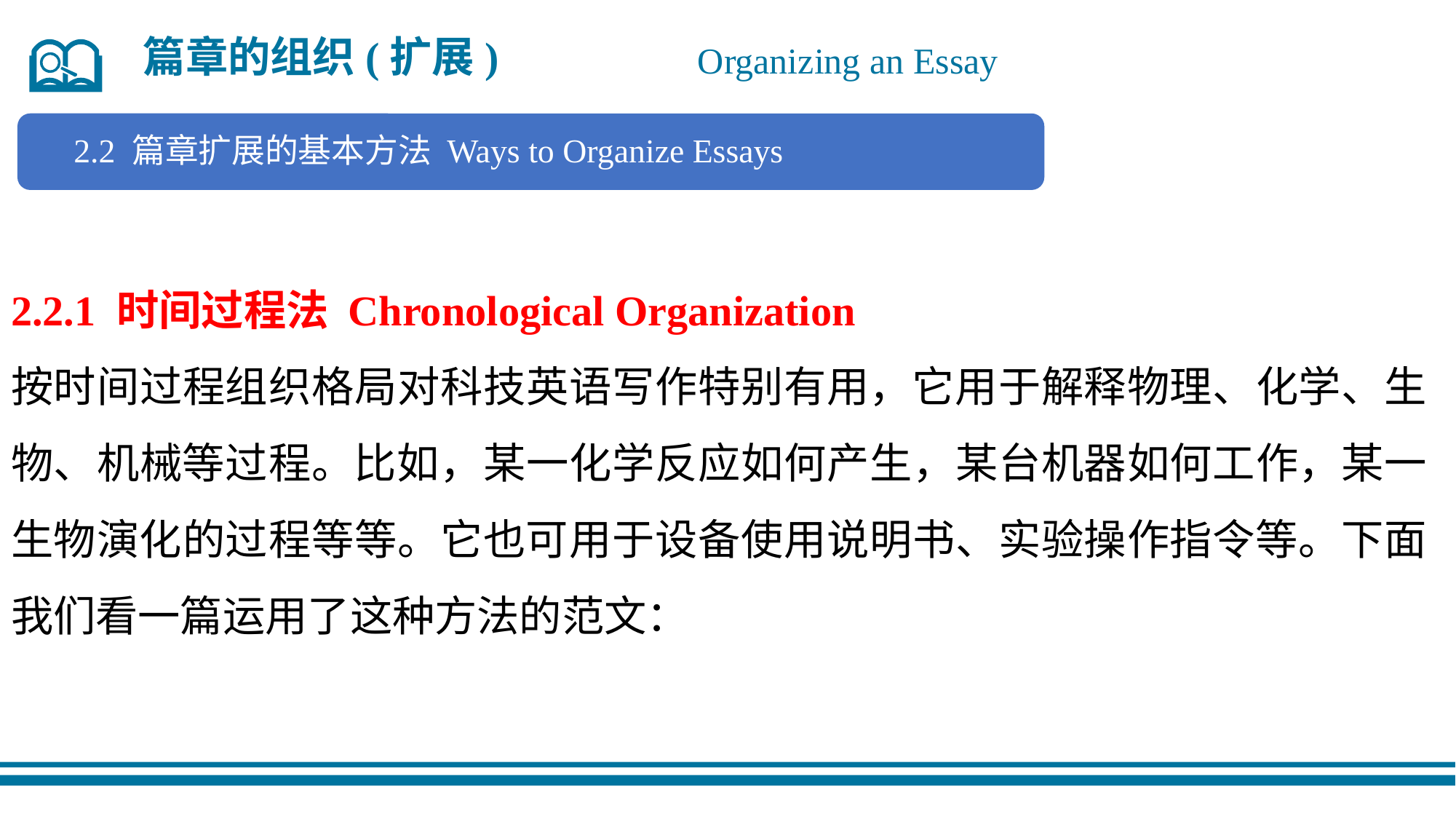

篇章的组织(扩展)
Organizing an Essay
2.2.1 时间过程法 Chronological Organization
按时间过程组织格局对科技英语写作特别有用，它用于解释物理、化学、生物、机械等过程。比如，某一化学反应如何产生，某台机器如何工作，某一生物演化的过程等等。它也可用于设备使用说明书、实验操作指令等。下面我们看一篇运用了这种方法的范文：
2.2 篇章扩展的基本方法 Ways to Organize Essays